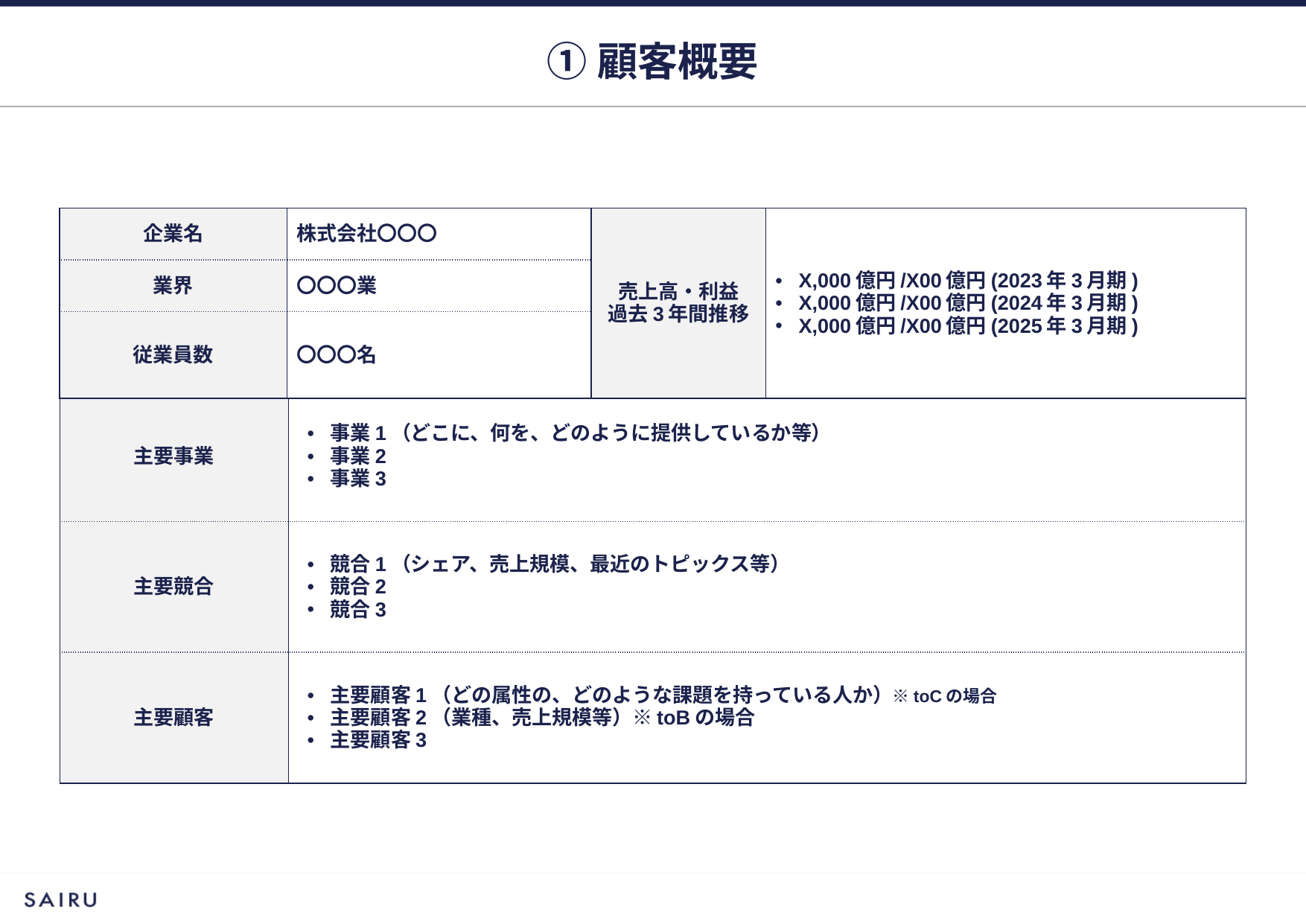

①顧客概要
| 企業名 | 株式会社〇〇〇 | 売上高・利益 過去3年間推移 | X,000億円/X00億円(2023年3月期) X,000億円/X00億円(2024年3月期) X,000億円/X00億円(2025年3月期) |
| --- | --- | --- | --- |
| 業界 | 〇〇〇業 |  |  |
| 従業員数 | 〇〇〇名 |  |  |

| 主要事業 | 事業1（どこに、何を、どのように提供しているか等） 事業2 事業3 |
| --- | --- |
| 主要競合 | 競合1（シェア、売上規模、最近のトピックス等） 競合2 競合3 |
| 主要顧客 | 主要顧客1（どの属性の、どのような課題を持っている人か）※toCの場合 主要顧客2（業種、売上規模等）※toBの場合 主要顧客3 |